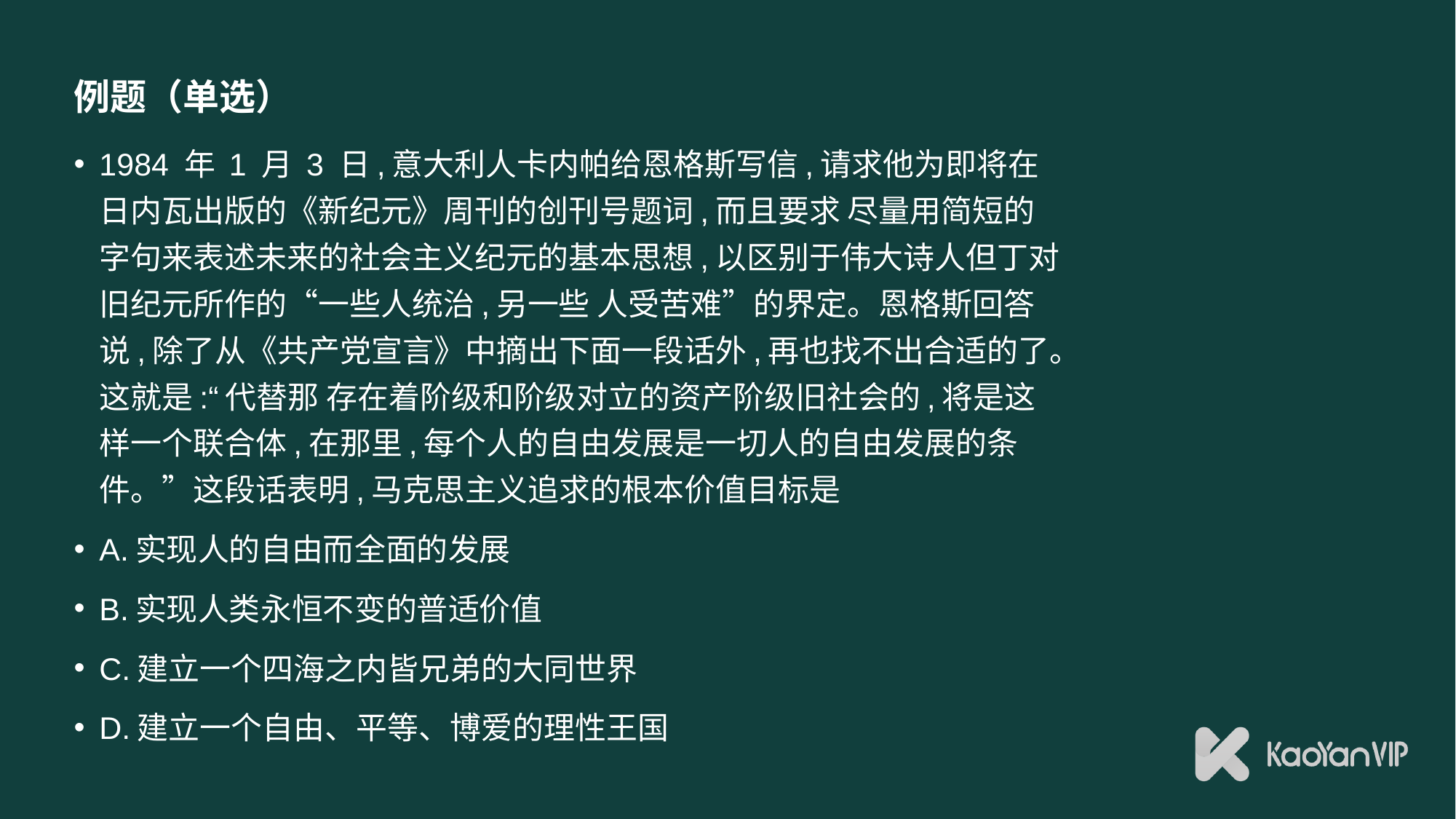

# 例题（单选）
1984 年 1 月 3 日,意大利人卡内帕给恩格斯写信,请求他为即将在日内瓦出版的《新纪元》周刊的创刊号题词,而且要求 尽量用简短的字句来表述未来的社会主义纪元的基本思想,以区别于伟大诗人但丁对旧纪元所作的“一些人统治,另一些 人受苦难”的界定。恩格斯回答说,除了从《共产党宣言》中摘出下面一段话外,再也找不出合适的了。这就是:“代替那 存在着阶级和阶级对立的资产阶级旧社会的,将是这样一个联合体,在那里,每个人的自由发展是一切人的自由发展的条 件。”这段话表明,马克思主义追求的根本价值目标是
A.实现人的自由而全面的发展
B.实现人类永恒不变的普适价值
C.建立一个四海之内皆兄弟的大同世界
D.建立一个自由、平等、博爱的理性王国